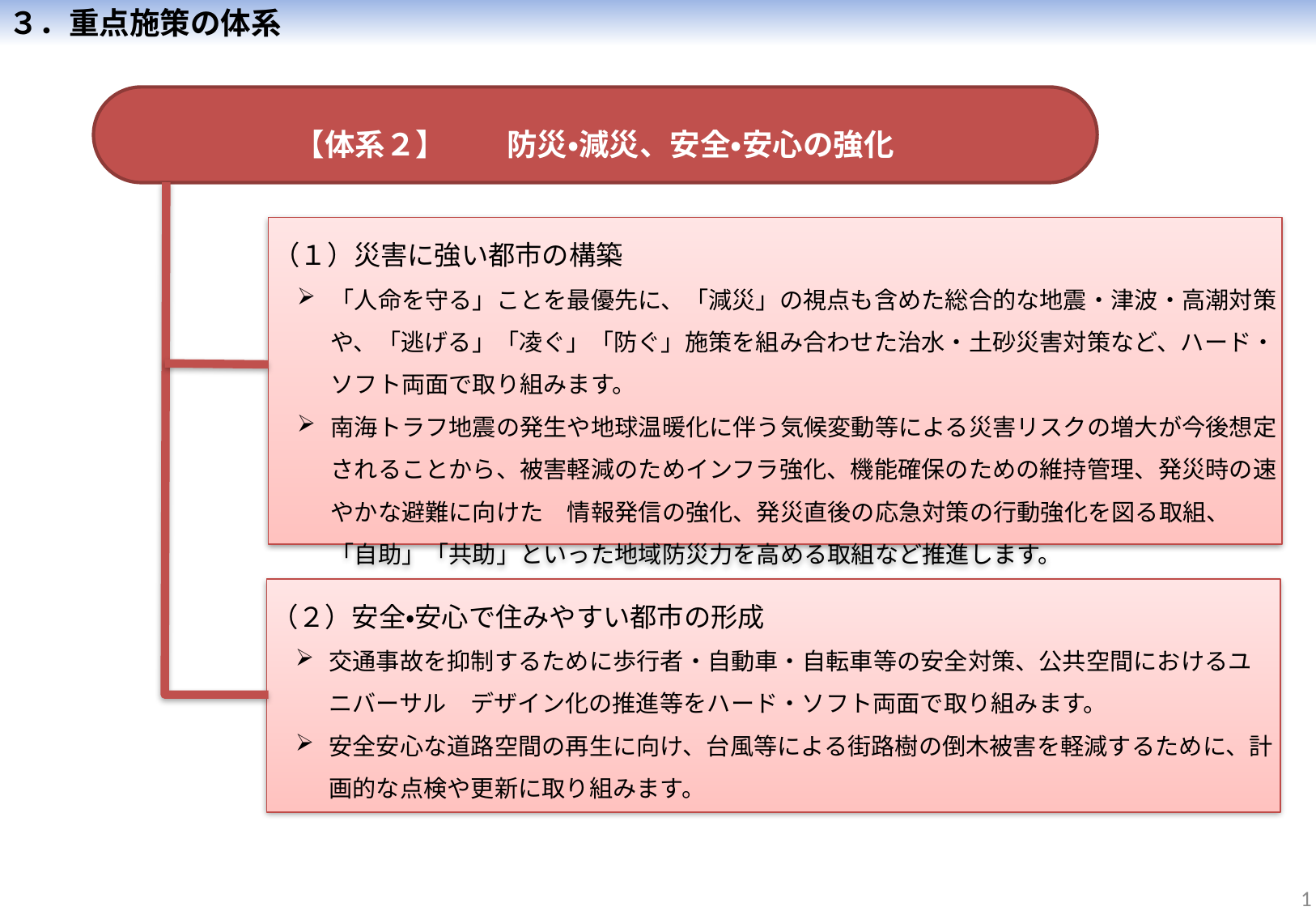

３．重点施策の体系
　　　　　　【体系２】　　防災・減災、安全・安心の強化

（１）災害に強い都市の構築
「人命を守る」ことを最優先に、「減災」の視点も含めた総合的な地震・津波・高潮対策や、「逃げる」「凌ぐ」「防ぐ」施策を組み合わせた治水・土砂災害対策など、ハード・ソフト両面で取り組みます。
南海トラフ地震の発生や地球温暖化に伴う気候変動等による災害リスクの増大が今後想定されることから、被害軽減のためインフラ強化、機能確保のための維持管理、発災時の速やかな避難に向けた　情報発信の強化、発災直後の応急対策の行動強化を図る取組、「自助」「共助」といった地域防災力を高める取組など推進します。
（２）安全・安心で住みやすい都市の形成
交通事故を抑制するために歩行者・自動車・自転車等の安全対策、公共空間におけるユニバーサル　デザイン化の推進等をハード・ソフト両面で取り組みます。
安全安心な道路空間の再生に向け、台風等による街路樹の倒木被害を軽減するために、計画的な点検や更新に取り組みます。
1